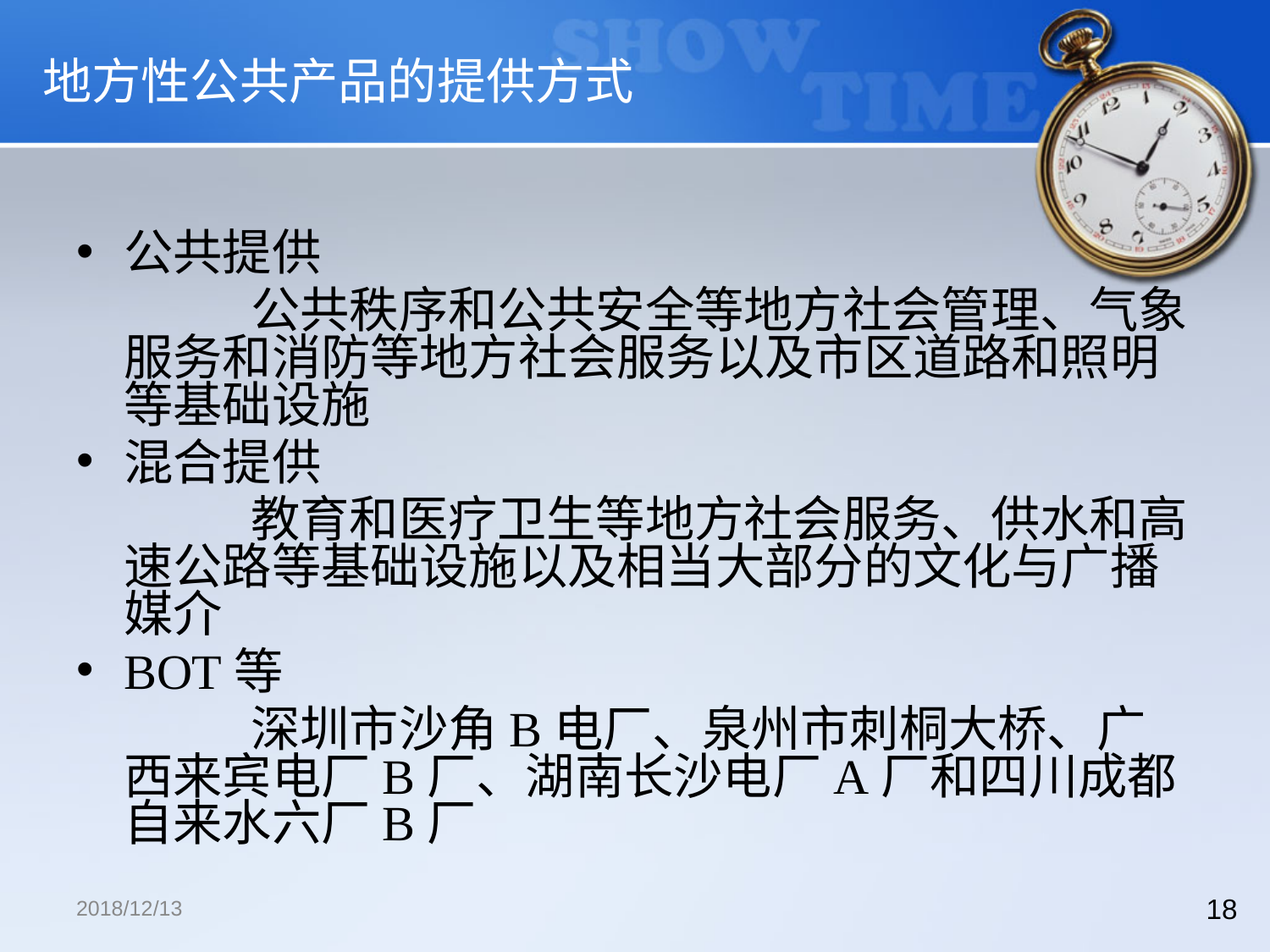

# 地方性公共产品的提供方式
公共提供
		公共秩序和公共安全等地方社会管理、气象服务和消防等地方社会服务以及市区道路和照明等基础设施
混合提供
		教育和医疗卫生等地方社会服务、供水和高速公路等基础设施以及相当大部分的文化与广播媒介
BOT等
		深圳市沙角B电厂、泉州市刺桐大桥、广西来宾电厂B厂、湖南长沙电厂A厂和四川成都自来水六厂B厂
2018/12/13
18